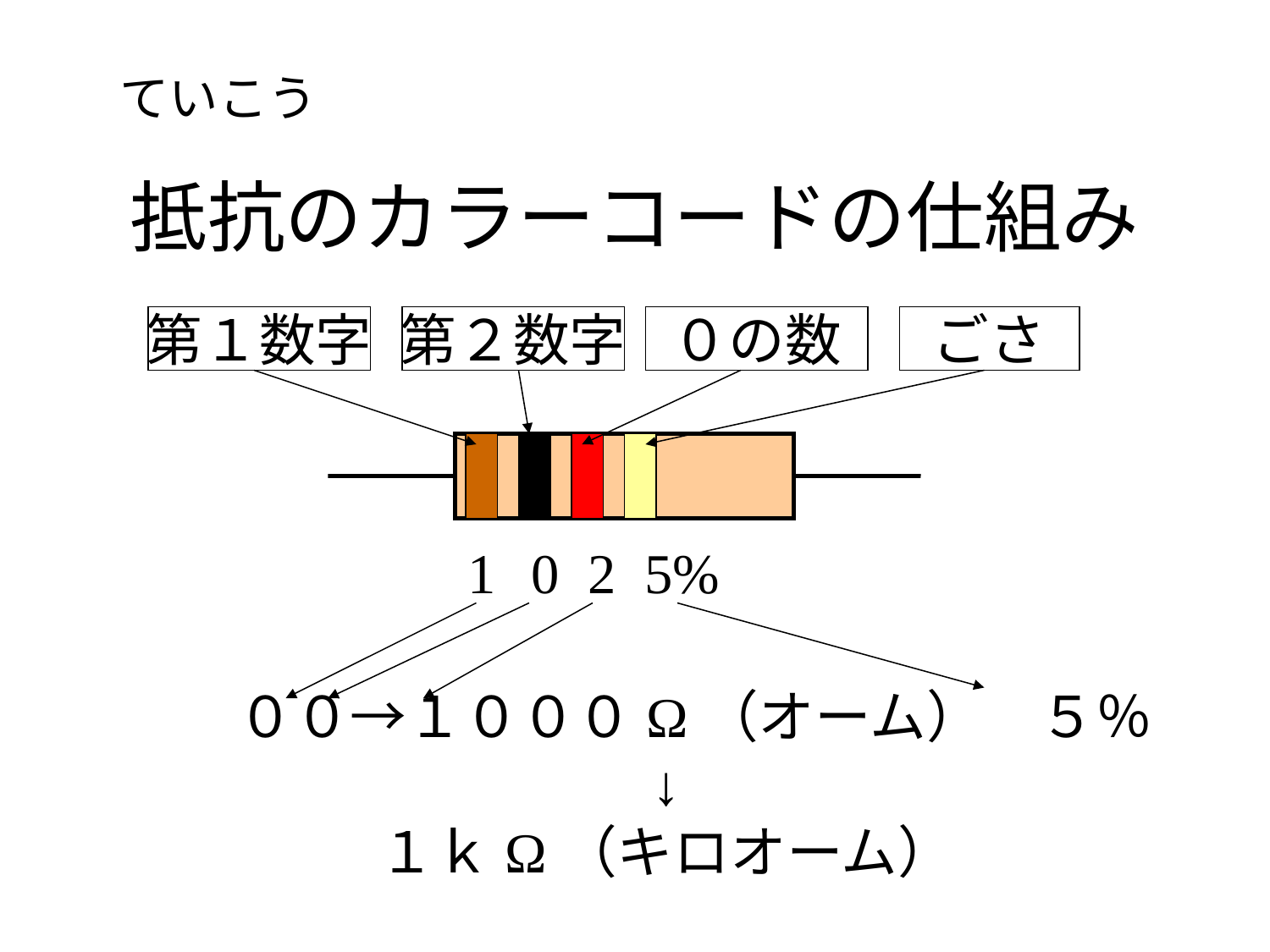

# ていこう　　　　　　　　　　　　　　　　　　　　　　　　　　　　　　 抵抗のカラーコードの仕組み

第１数字
第２数字
０の数
ごさ

0  2  5%

　００→１０００Ω（オーム）　５％
↓
１ｋΩ（キロオーム）